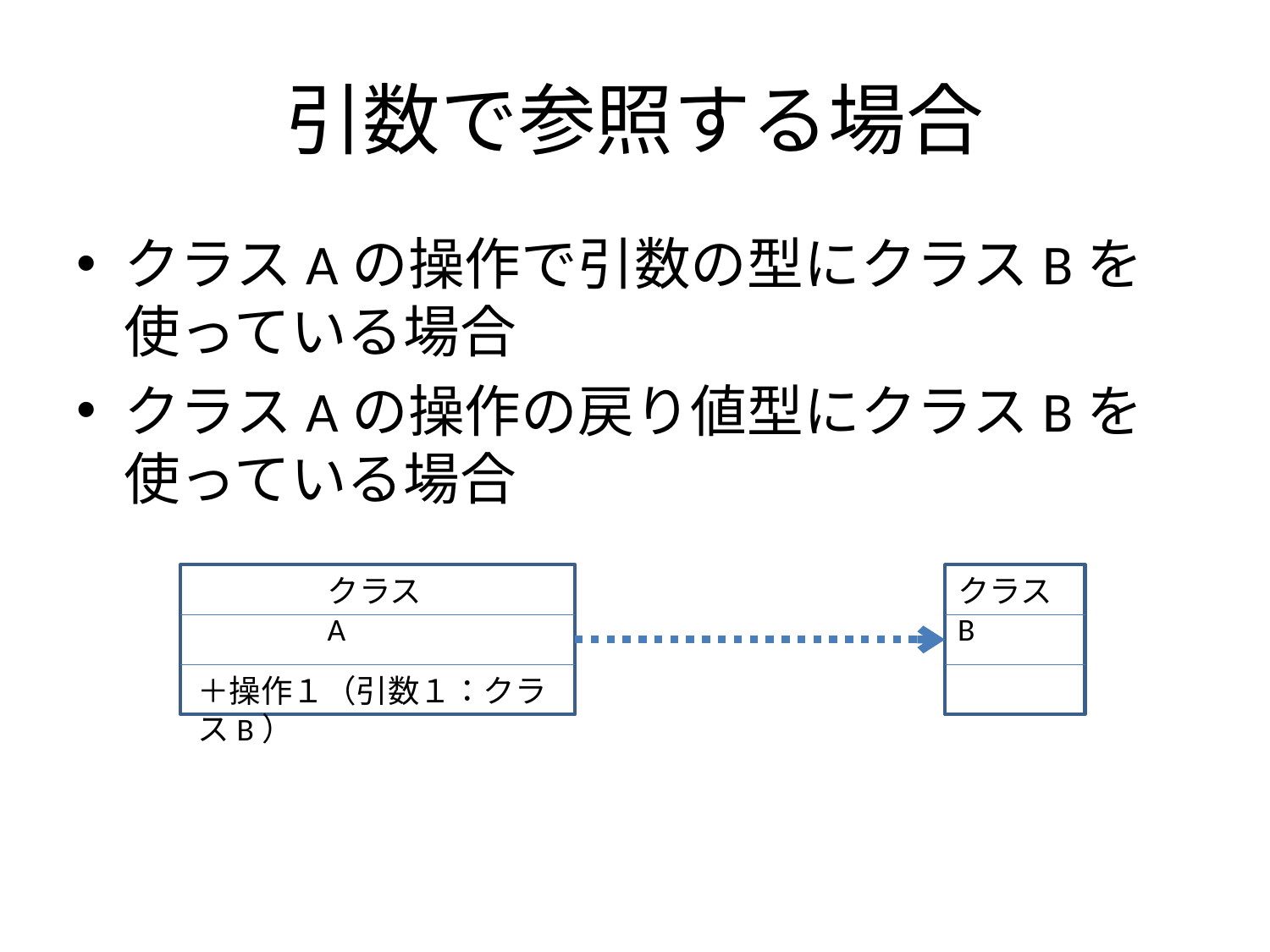

# 引数で参照する場合
クラスAの操作で引数の型にクラスBを使っている場合
クラスAの操作の戻り値型にクラスBを使っている場合

クラスA

クラスB
＋操作１（引数１：クラスB）